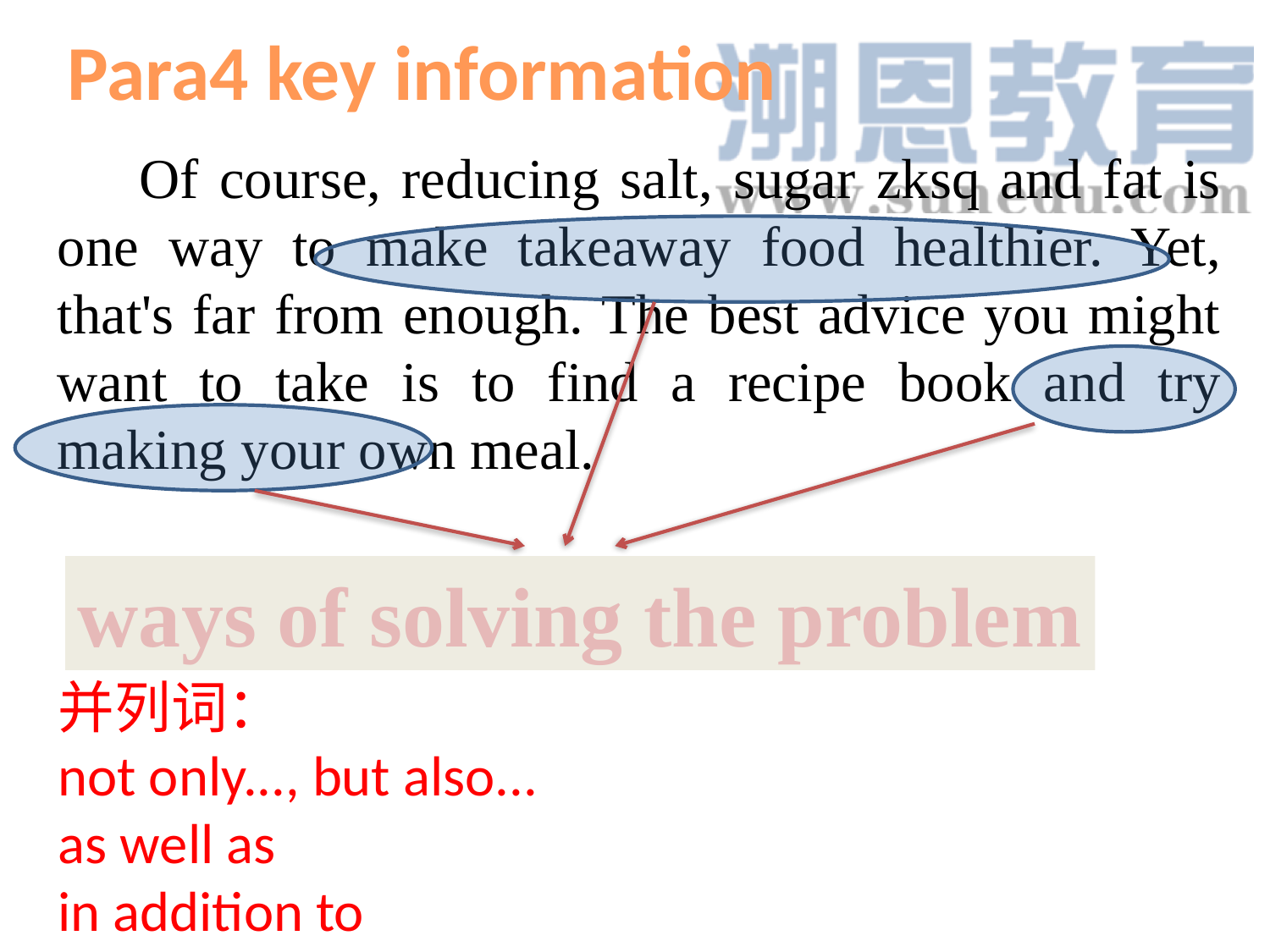

Para4 key information
    Of course, reducing salt, sugar zksq and fat is one way to make takeaway food healthier. Yet, that's far from enough. The best advice you might want to take is to find a recipe book and try making your own meal.

ways of solving the problem
并列词：
not only..., but also...
as well as
in addition to